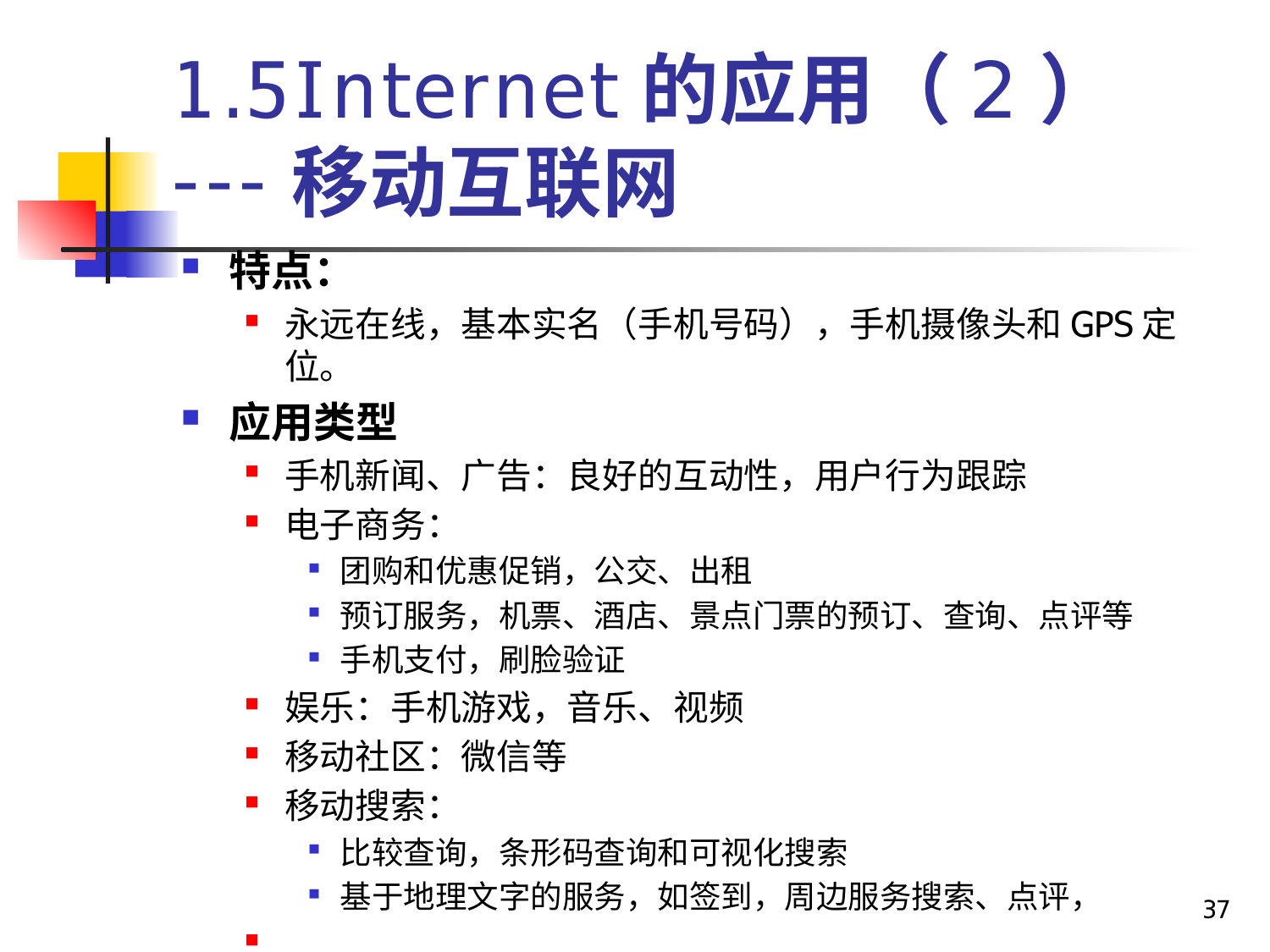

# 1.5Internet的应用（2） ---移动互联网
特点：
永远在线，基本实名（手机号码），手机摄像头和GPS定位。
应用类型
手机新闻、广告：良好的互动性，用户行为跟踪
电子商务：
团购和优惠促销，公交、出租
预订服务，机票、酒店、景点门票的预订、查询、点评等
手机支付，刷脸验证
娱乐：手机游戏，音乐、视频
移动社区：微信等
移动搜索：
比较查询，条形码查询和可视化搜索
基于地理文字的服务，如签到，周边服务搜索、点评，
……
37